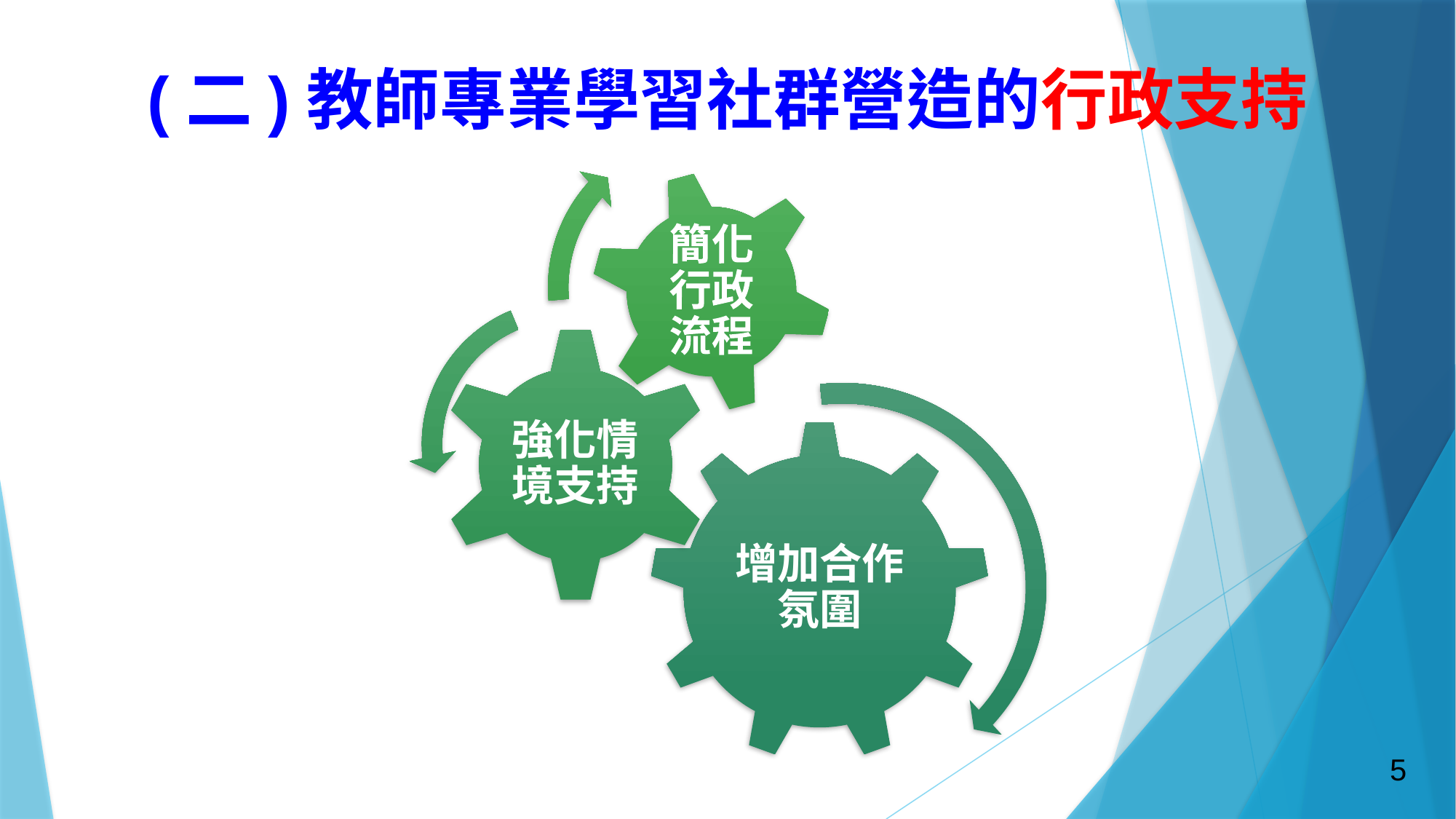

# (二)教師專業學習社群營造的行政支持
增加合作氛圍
強化情境支持
簡化行政流程
5